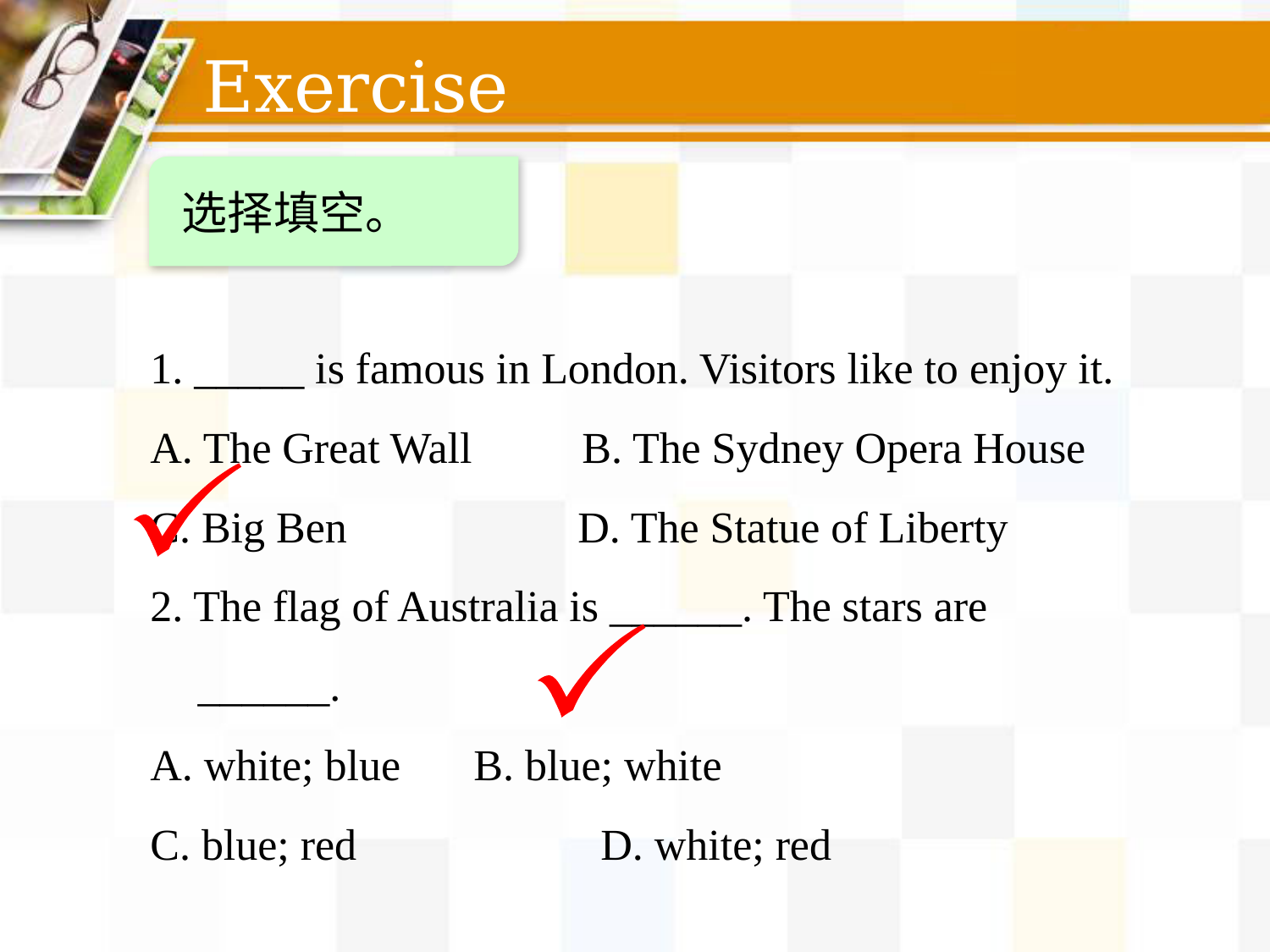

Exercise
选择填空。
1. _____ is famous in London. Visitors like to enjoy it.
A. The Great Wall          B. The Sydney Opera House
C. Big Ben                     D. The Statue of Liberty
2. The flag of Australia is ______. The stars are ______.
A. white; blue    	  B. blue; white
C. blue; red   		  D. white; red